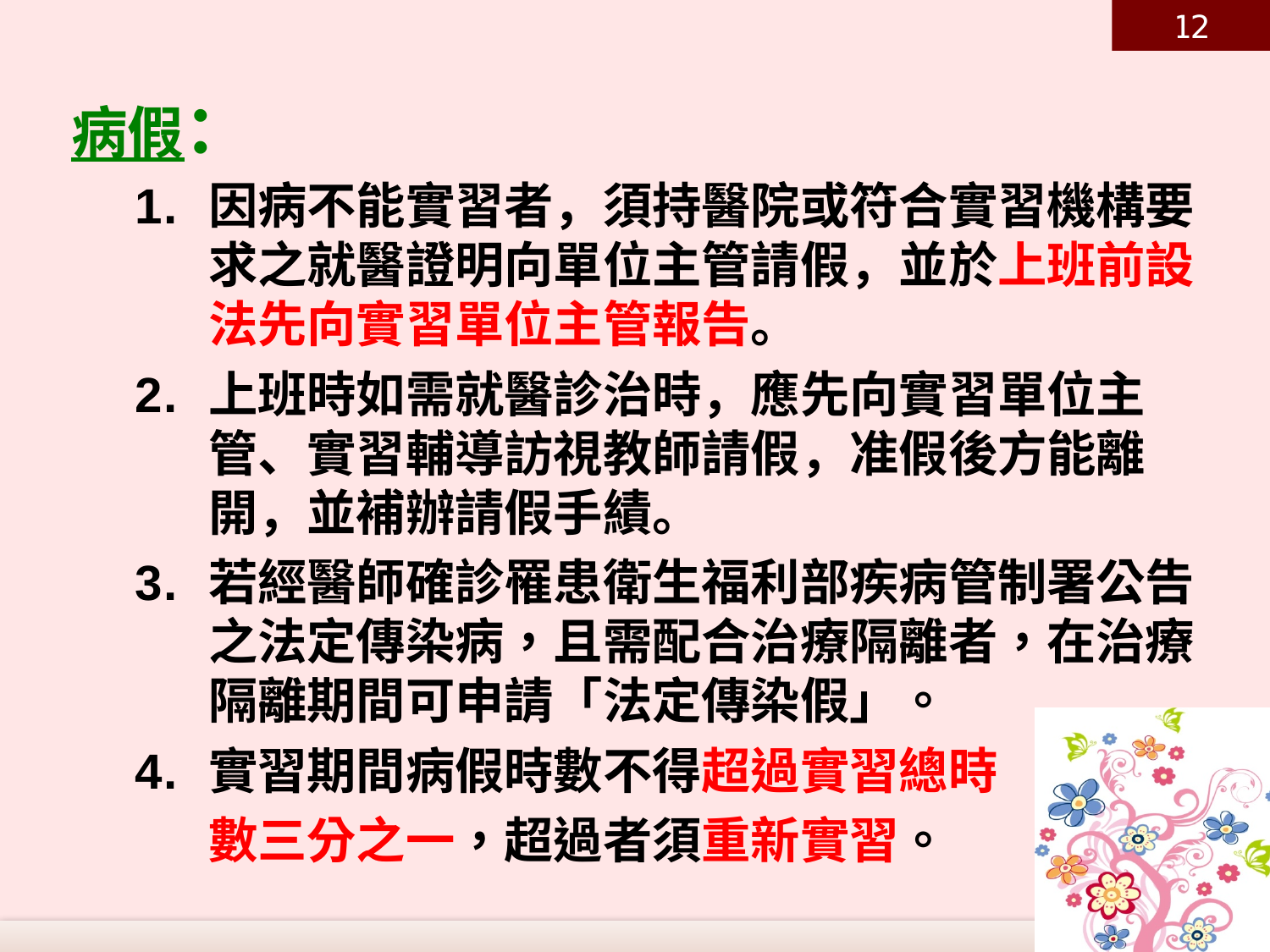

12
病假：
因病不能實習者，須持醫院或符合實習機構要求之就醫證明向單位主管請假，並於上班前設法先向實習單位主管報告。
上班時如需就醫診治時，應先向實習單位主管、實習輔導訪視教師請假，准假後方能離開，並補辦請假手績。
若經醫師確診罹患衛生福利部疾病管制署公告之法定傳染病，且需配合治療隔離者，在治療隔離期間可申請「法定傳染假」。
實習期間病假時數不得超過實習總時
數三分之一，超過者須重新實習。